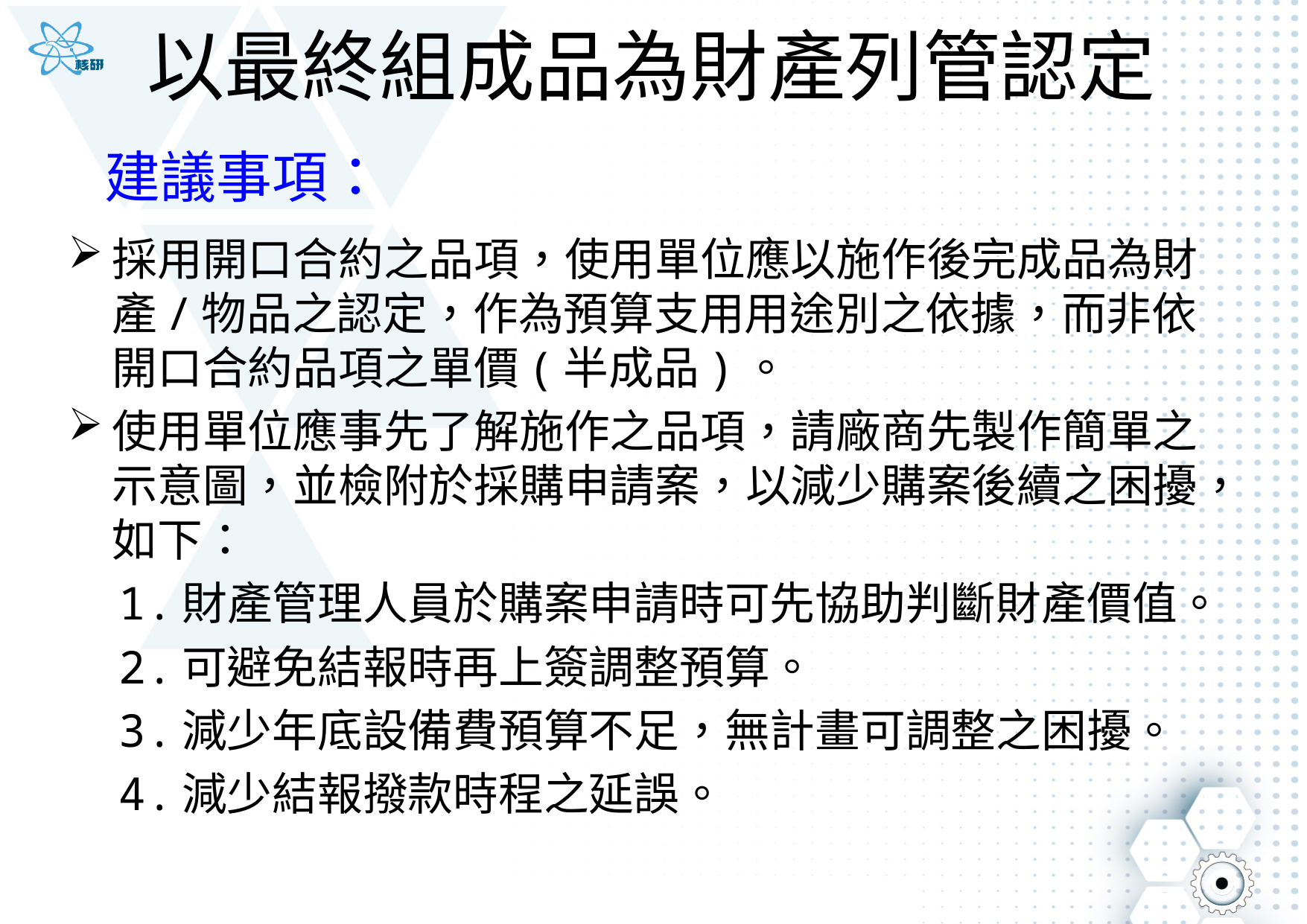

# 以最終組成品為財產列管認定
建議事項：
採用開口合約之品項，使用單位應以施作後完成品為財產/物品之認定，作為預算支用用途別之依據，而非依開口合約品項之單價(半成品)。
使用單位應事先了解施作之品項，請廠商先製作簡單之示意圖，並檢附於採購申請案，以減少購案後續之困擾，如下：
1.財產管理人員於購案申請時可先協助判斷財產價值。
2.可避免結報時再上簽調整預算。
3.減少年底設備費預算不足，無計畫可調整之困擾。
4.減少結報撥款時程之延誤。